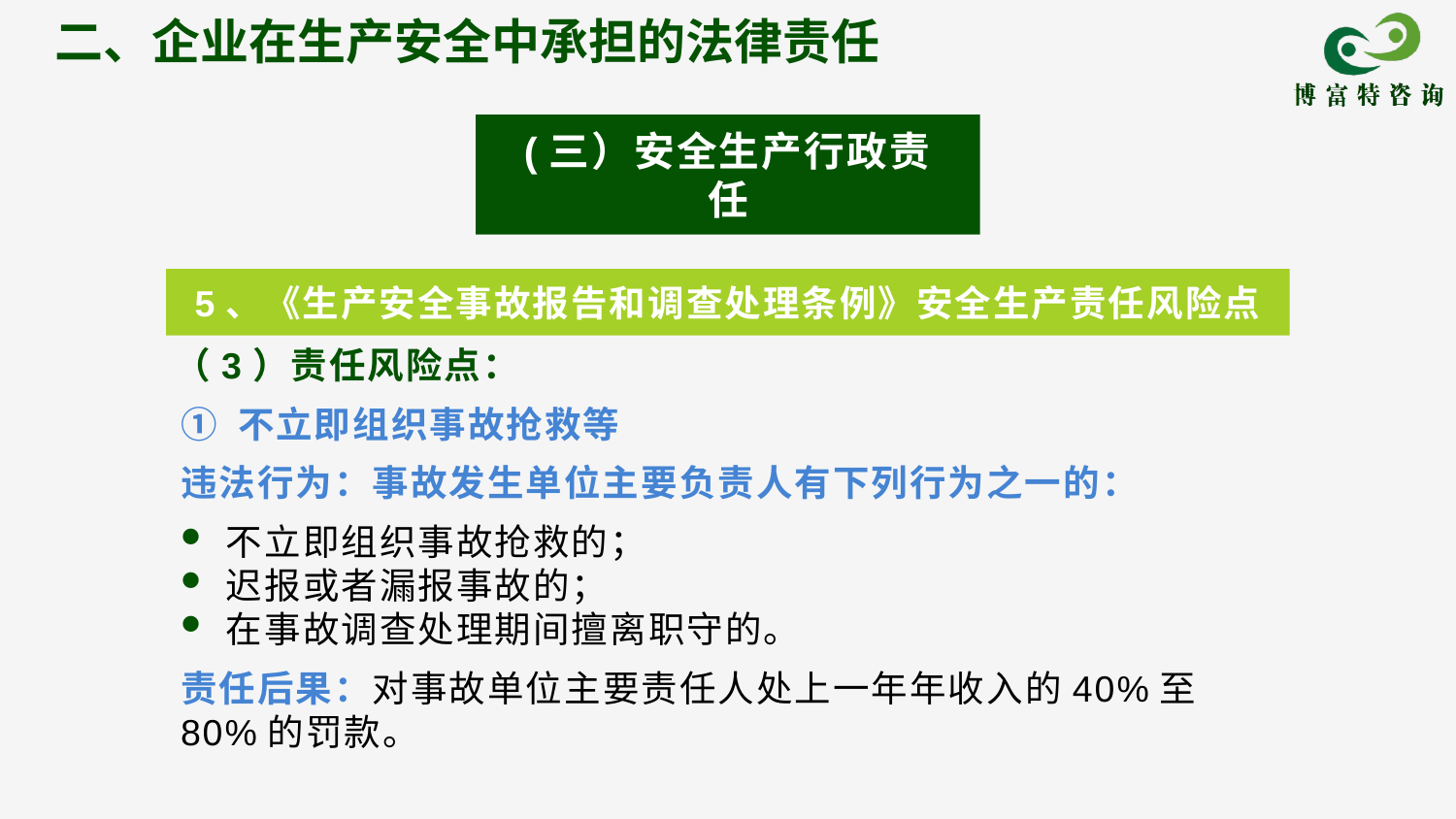

二、企业在生产安全中承担的法律责任
(三）安全生产行政责任
5、《生产安全事故报告和调查处理条例》安全生产责任风险点
① 不立即组织事故抢救等
（3）责任风险点：
违法行为：事故发生单位主要负责人有下列行为之一的：
不立即组织事故抢救的；
迟报或者漏报事故的；
在事故调查处理期间擅离职守的。
责任后果：对事故单位主要责任人处上一年年收入的40%至80%的罚款。